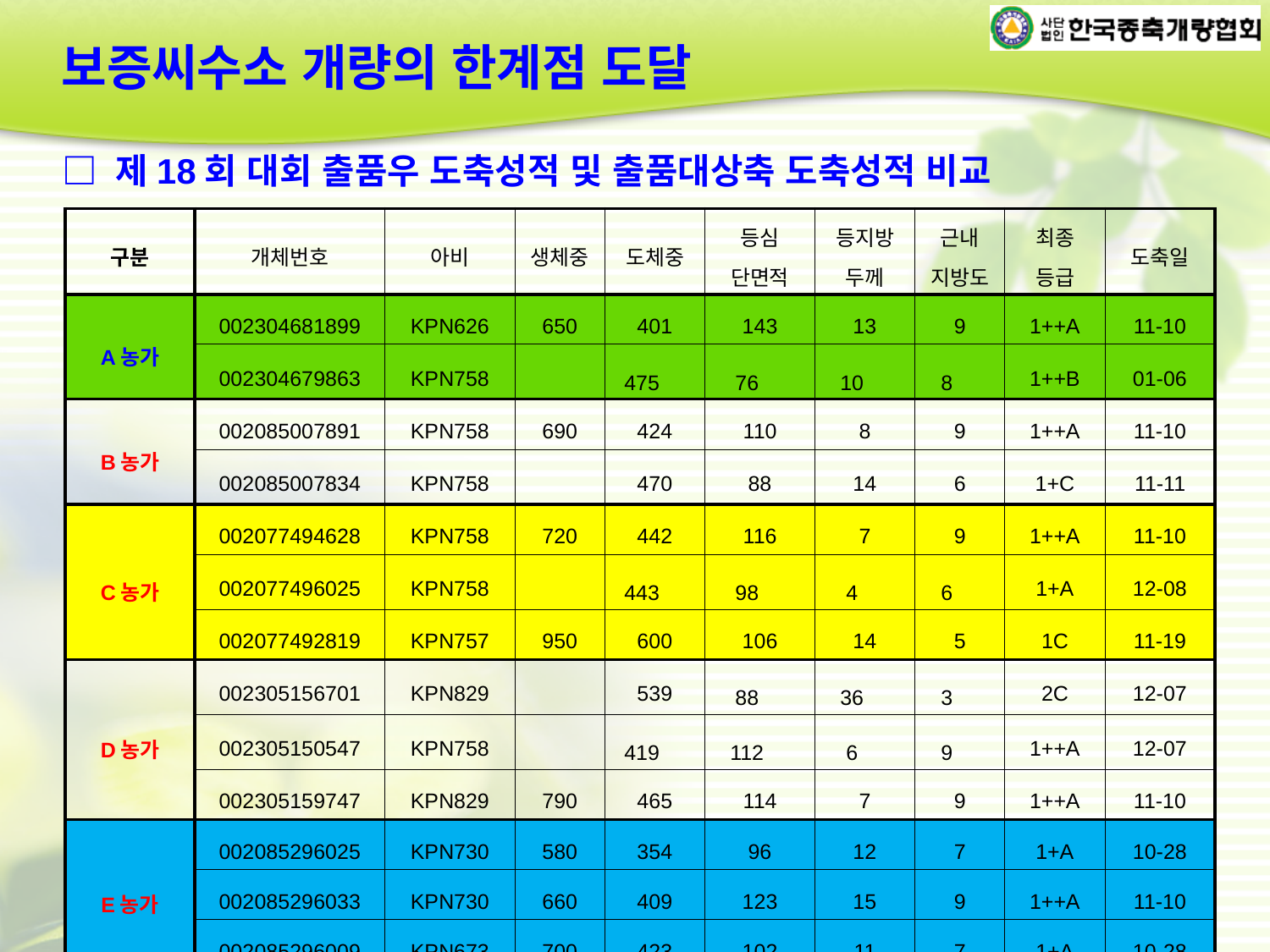

보증씨수소 개량의 한계점 도달
□ 제18회 대회 출품우 도축성적 및 출품대상축 도축성적 비교
| 구분 | 개체번호 | 아비 | 생체중 | 도체중 | 등심 단면적 | 등지방 두께 | 근내 지방도 | 최종 등급 | 도축일 |
| --- | --- | --- | --- | --- | --- | --- | --- | --- | --- |
| A농가 | 002304681899 | KPN626 | 650 | 401 | 143 | 13 | 9 | 1++A | 11-10 |
|  | 002304679863 | KPN758 |  | 475 | 76 | 10 | 8 | 1++B | 01-06 |
| B농가 | 002085007891 | KPN758 | 690 | 424 | 110 | 8 | 9 | 1++A | 11-10 |
|  | 002085007834 | KPN758 |  | 470 | 88 | 14 | 6 | 1+C | 11-11 |
| C농가 | 002077494628 | KPN758 | 720 | 442 | 116 | 7 | 9 | 1++A | 11-10 |
|  | 002077496025 | KPN758 |  | 443 | 98 | 4 | 6 | 1+A | 12-08 |
|  | 002077492819 | KPN757 | 950 | 600 | 106 | 14 | 5 | 1C | 11-19 |
| D농가 | 002305156701 | KPN829 |  | 539 | 88 | 36 | 3 | 2C | 12-07 |
|  | 002305150547 | KPN758 |  | 419 | 112 | 6 | 9 | 1++A | 12-07 |
|  | 002305159747 | KPN829 | 790 | 465 | 114 | 7 | 9 | 1++A | 11-10 |
| E농가 | 002085296025 | KPN730 | 580 | 354 | 96 | 12 | 7 | 1+A | 10-28 |
|  | 002085296033 | KPN730 | 660 | 409 | 123 | 15 | 9 | 1++A | 11-10 |
|  | 002085296009 | KPN673 | 700 | 423 | 102 | 11 | 7 | 1+A | 10-28 |